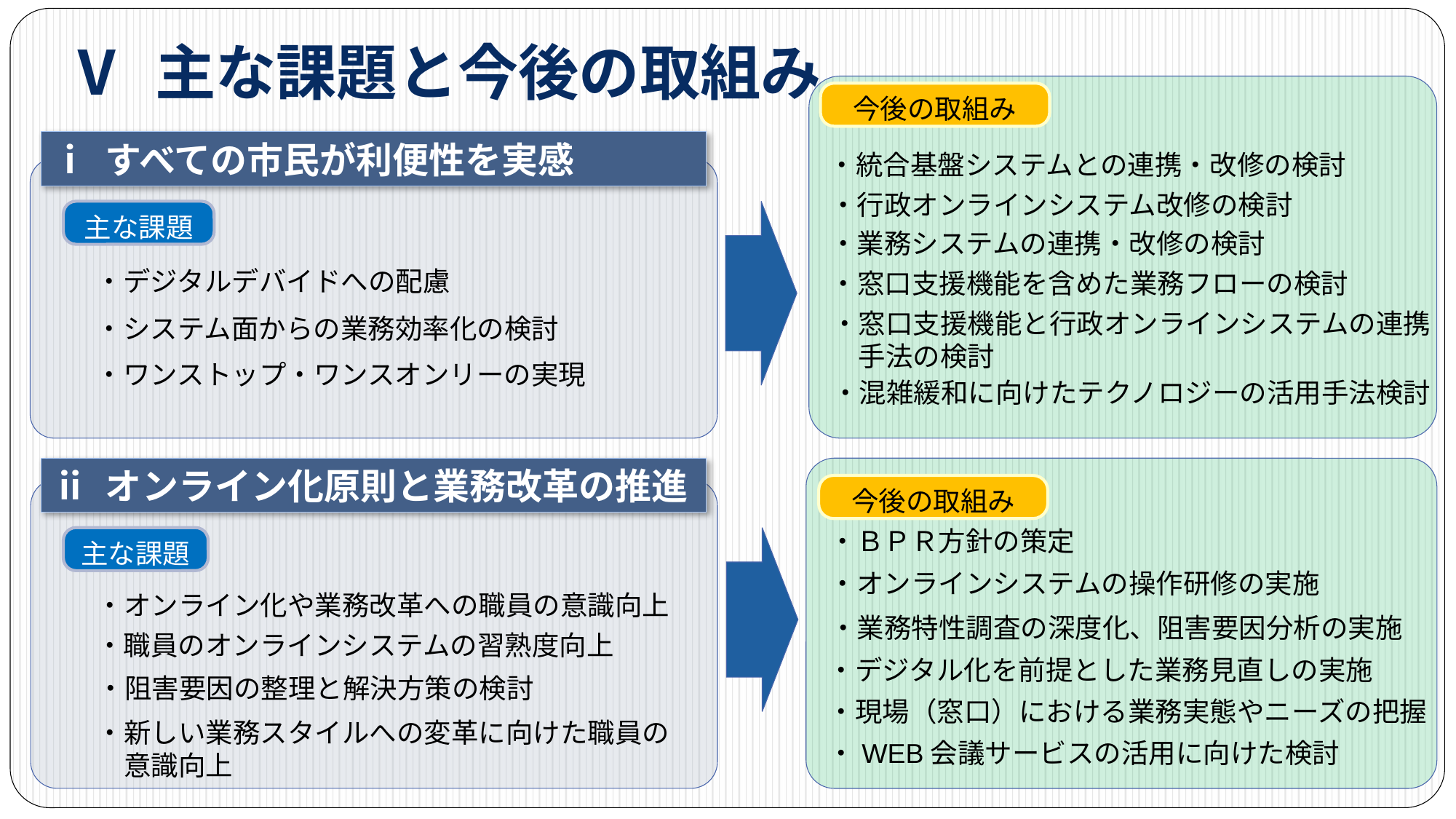

Ⅴ 主な課題と今後の取組み

今後の取組み
ⅰ すべての市民が利便性を実感
・統合基盤システムとの連携・改修の検討

・行政オンラインシステム改修の検討
主な課題

・業務システムの連携・改修の検討
・デジタルデバイドへの配慮
・窓口支援機能を含めた業務フローの検討
・窓口支援機能と行政オンラインシステムの連携
　手法の検討
・システム面からの業務効率化の検討
・ワンストップ・ワンスオンリーの実現
・混雑緩和に向けたテクノロジーの活用手法検討
ⅱ オンライン化原則と業務改革の推進

今後の取組み

・ＢＰＲ方針の策定
主な課題

・オンラインシステムの操作研修の実施
・オンライン化や業務改革への職員の意識向上
・業務特性調査の深度化、阻害要因分析の実施
・職員のオンラインシステムの習熟度向上
・デジタル化を前提とした業務見直しの実施
・阻害要因の整理と解決方策の検討
・現場（窓口）における業務実態やニーズの把握
・新しい業務スタイルへの変革に向けた職員の
　意識向上
・WEB会議サービスの活用に向けた検討